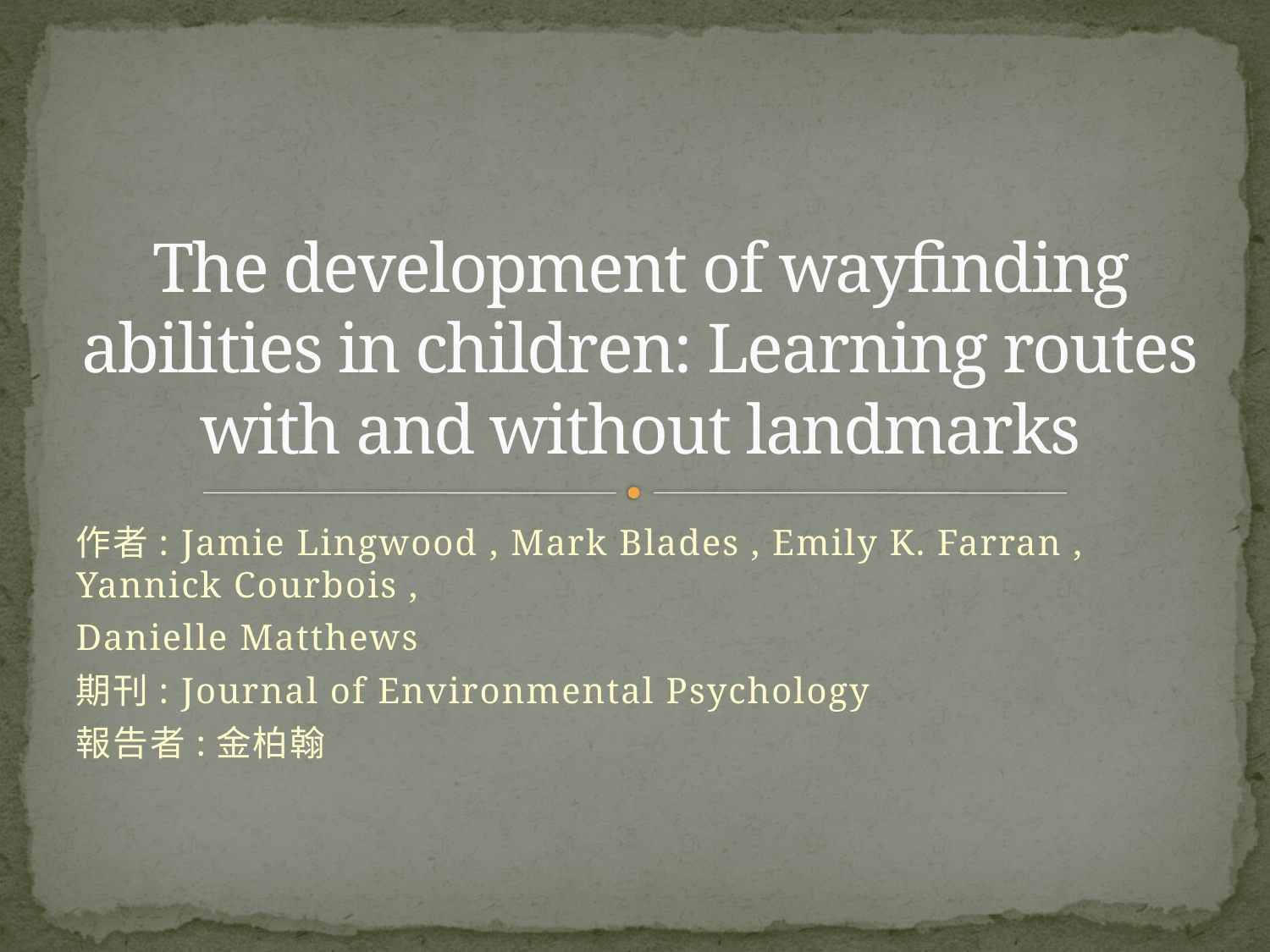

# The development of wayfinding abilities in children: Learning routes with and without landmarks
作者: Jamie Lingwood , Mark Blades , Emily K. Farran , Yannick Courbois ,
Danielle Matthews
期刊: Journal of Environmental Psychology
報告者:金柏翰